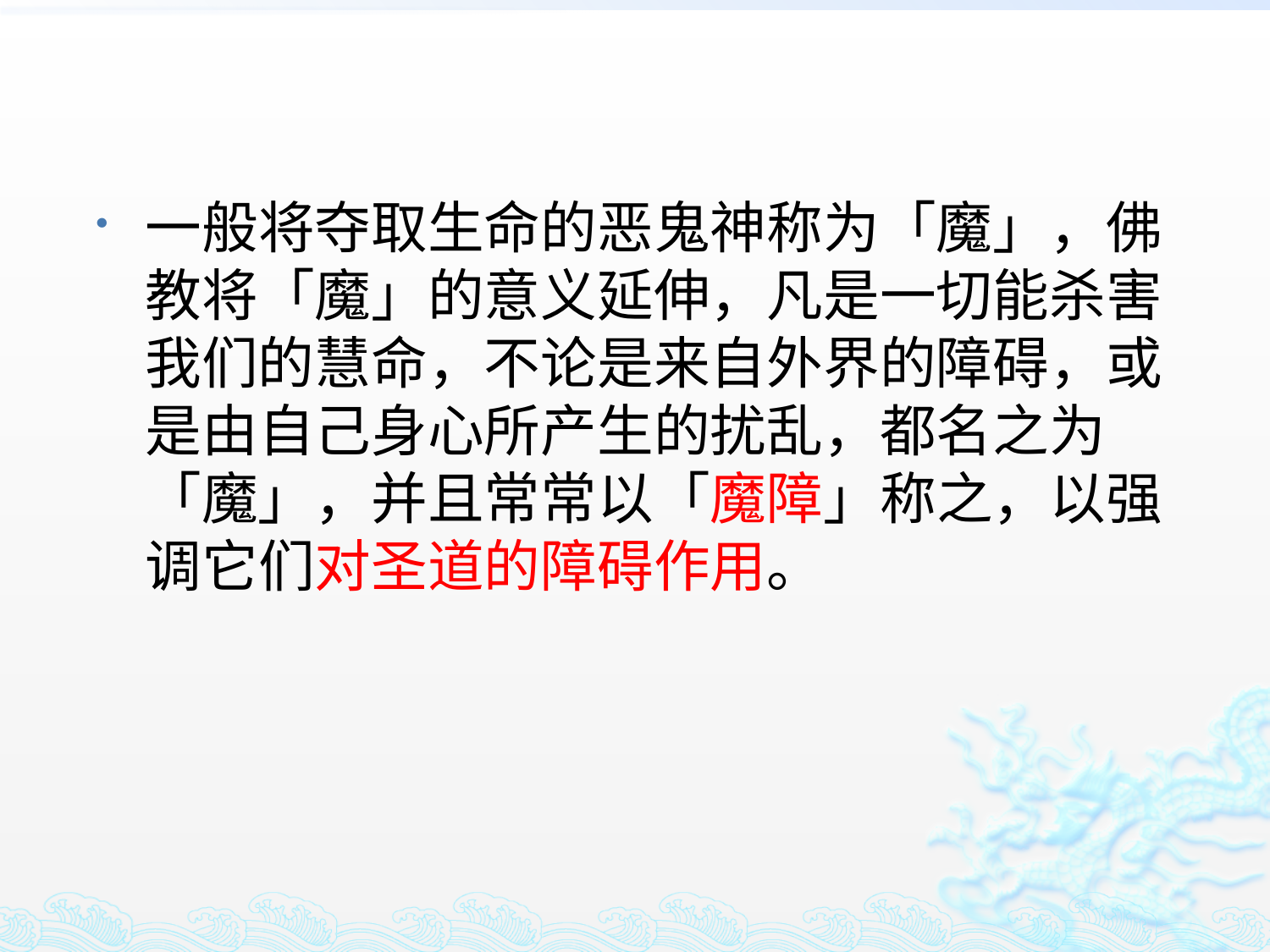

一般将夺取生命的恶鬼神称为「魔」，佛教将「魔」的意义延伸，凡是一切能杀害我们的慧命，不论是来自外界的障碍，或是由自己身心所产生的扰乱，都名之为「魔」，并且常常以「魔障」称之，以强调它们对圣道的障碍作用。